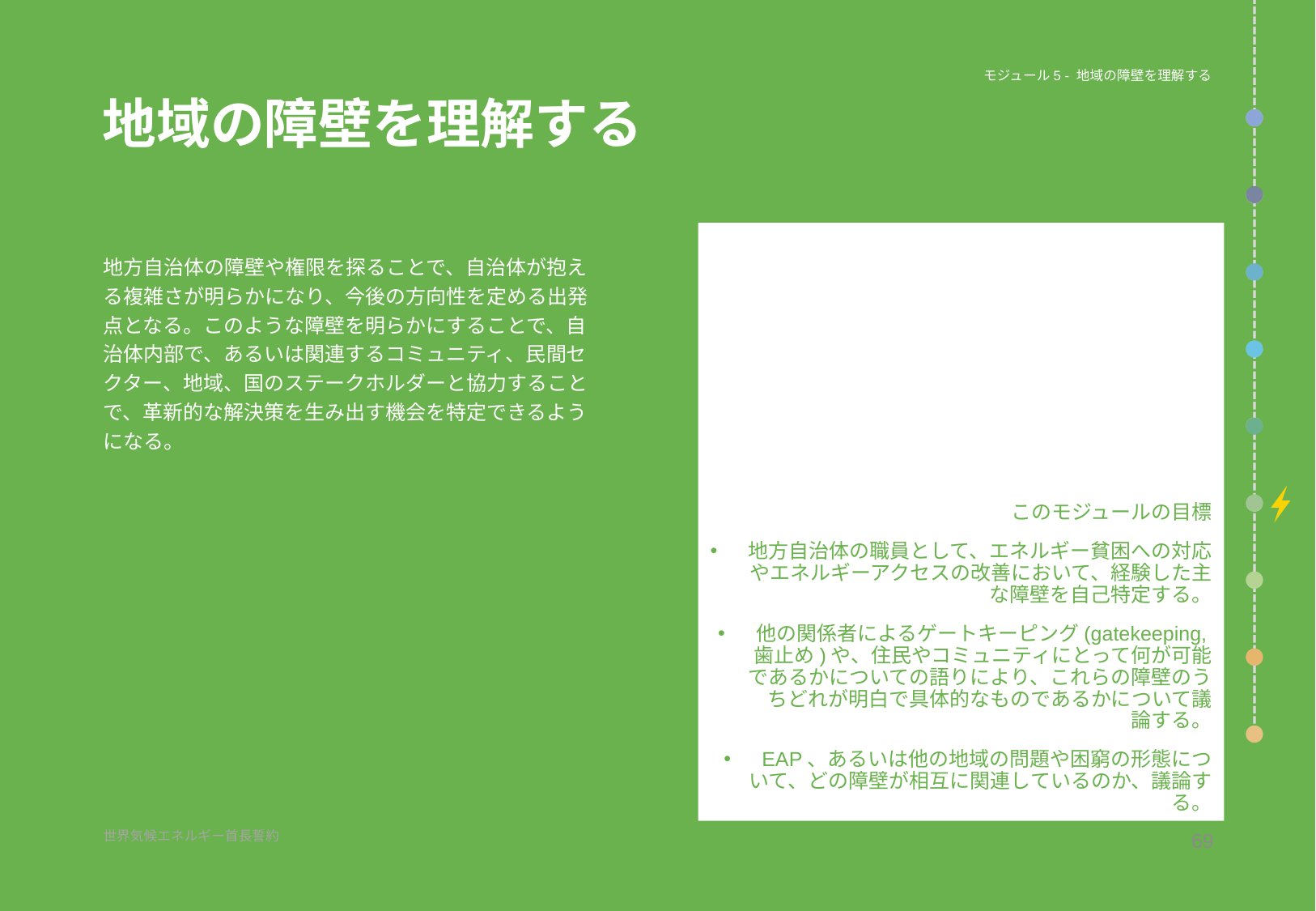

モジュール5 - 地域の障壁を理解する
# 地域の障壁を理解する

このモジュールの目標
地方自治体の職員として、エネルギー貧困への対応やエネルギーアクセスの改善において、経験した主な障壁を自己特定する。
他の関係者によるゲートキーピング(gatekeeping,歯止め)や、住民やコミュニティにとって何が可能であるかについての語りにより、これらの障壁のうちどれが明白で具体的なものであるかについて議論する。
EAP、あるいは他の地域の問題や困窮の形態について、どの障壁が相互に関連しているのか、議論する。
地方自治体の障壁や権限を探ることで、自治体が抱える複雑さが明らかになり、今後の方向性を定める出発点となる。このような障壁を明らかにすることで、自治体内部で、あるいは関連するコミュニティ、民間セクター、地域、国のステークホルダーと協力することで、革新的な解決策を生み出す機会を特定できるようになる。

69